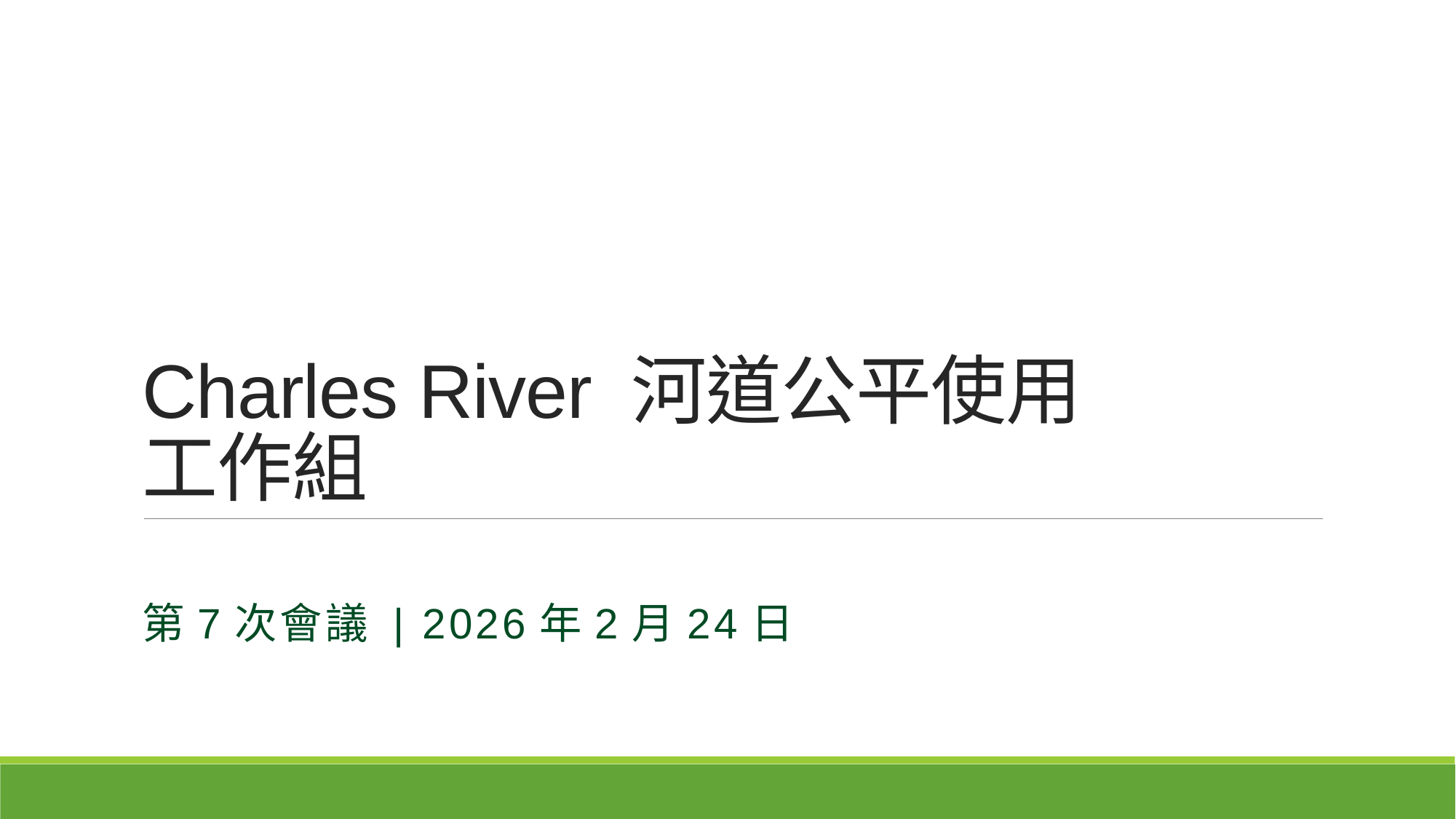

# Charles River 河道公平使用 工作組

第7次會議 | 2026年2月24日